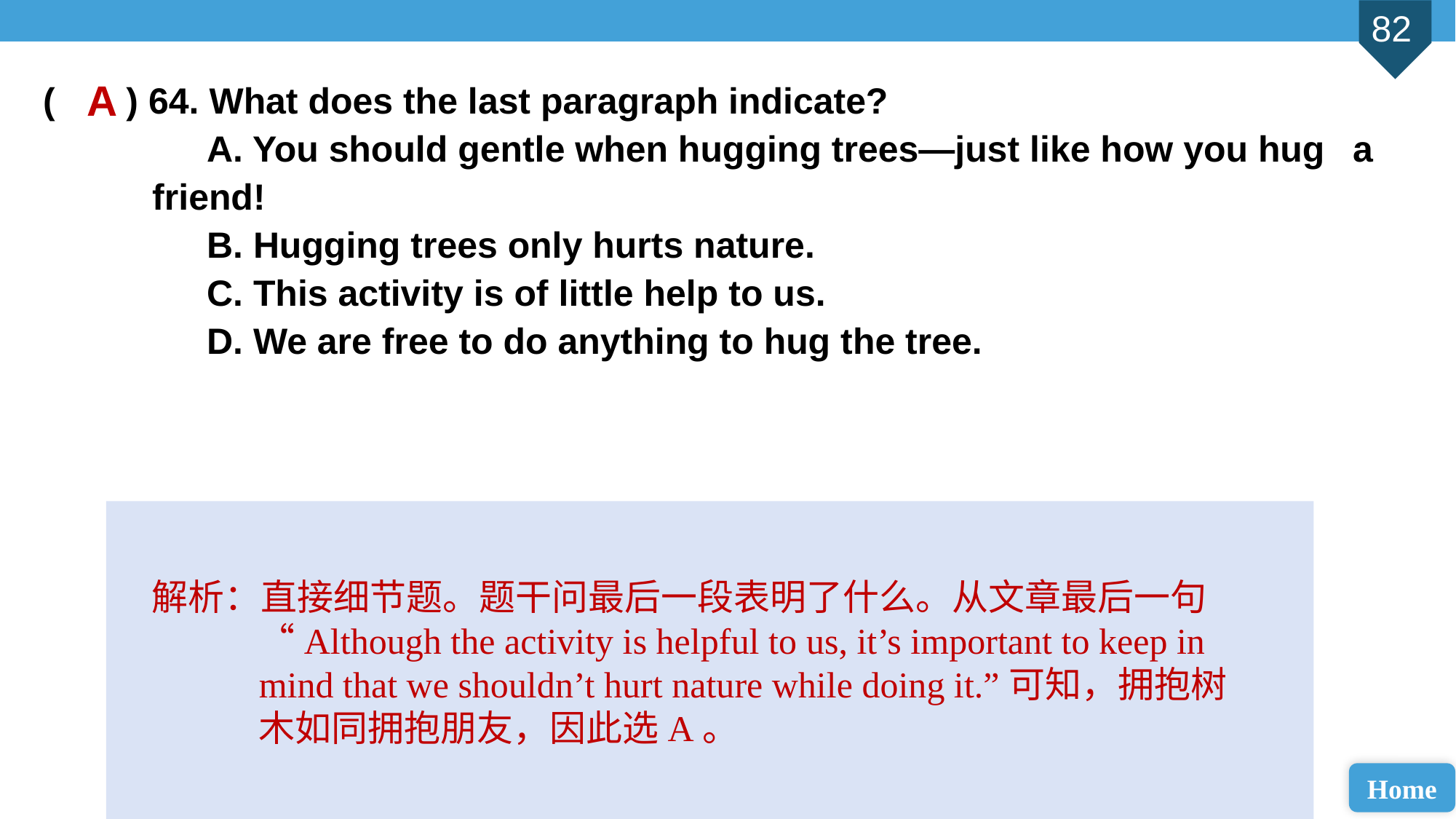

A
(       ) 64. What does the last paragraph indicate?
A. You should gentle when hugging trees—just like how you hug 	a friend!
B. Hugging trees only hurts nature.
C. This activity is of little help to us.
D. We are free to do anything to hug the tree.

解析：直接细节题。题干问最后一段表明了什么。从文章最后一句“Although the activity is helpful to us, it’s important to keep in mind that we shouldn’t hurt nature while doing it.”可知，拥抱树木如同拥抱朋友，因此选A。